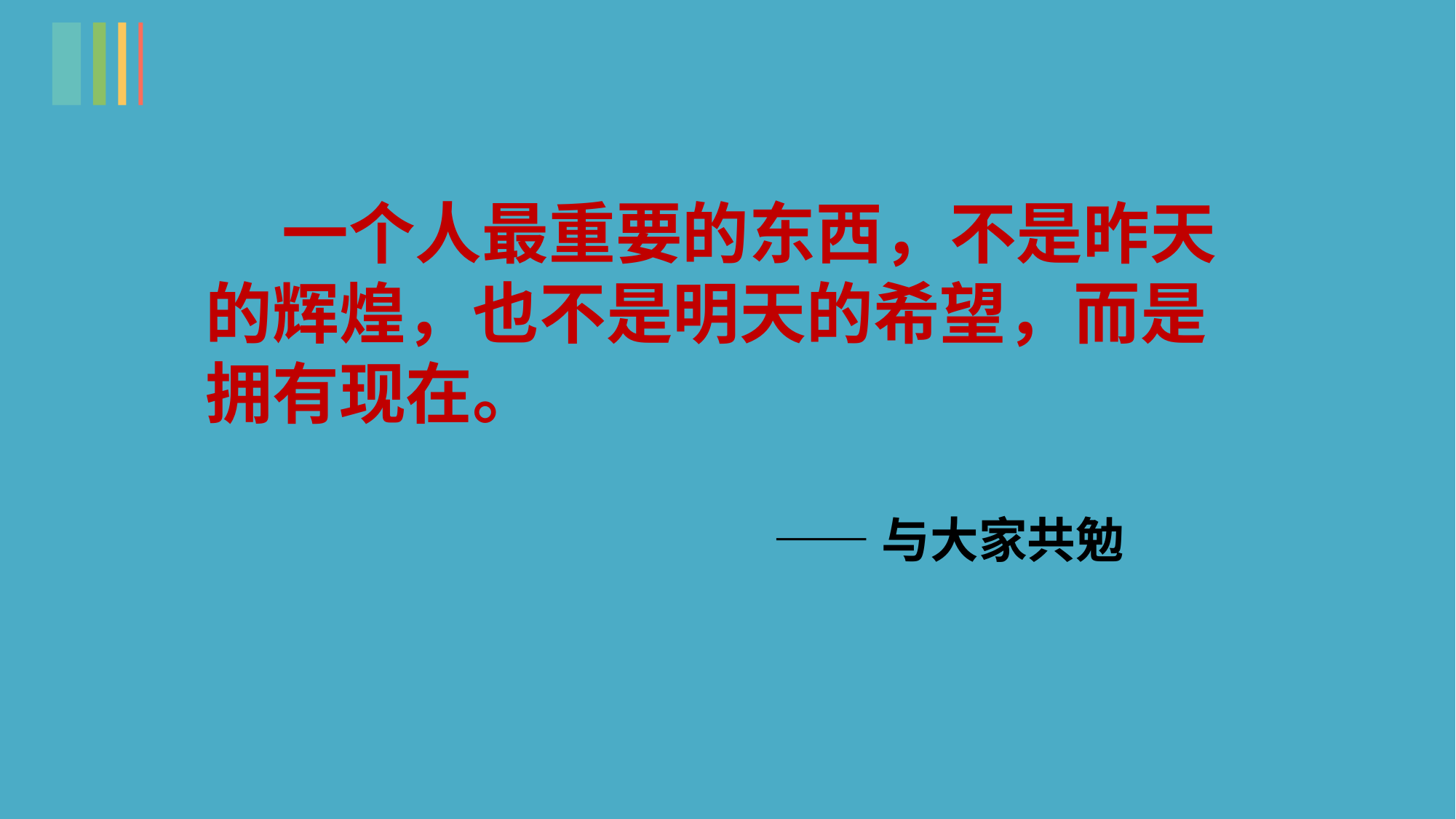

一个人最重要的东西，不是昨天的辉煌，也不是明天的希望，而是拥有现在。

——与大家共勉